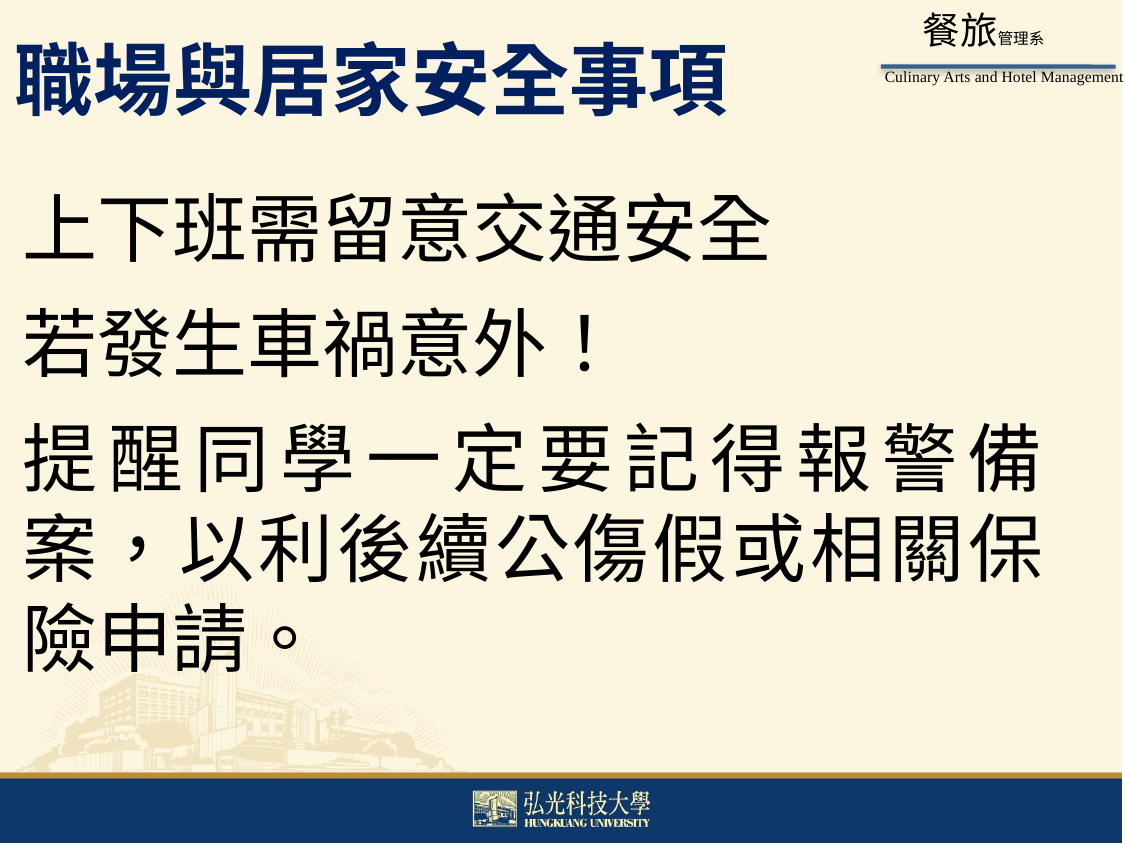

職場與居家安全事項
上下班需留意交通安全
若發生車禍意外！
提醒同學一定要記得報警備案，以利後續公傷假或相關保險申請。